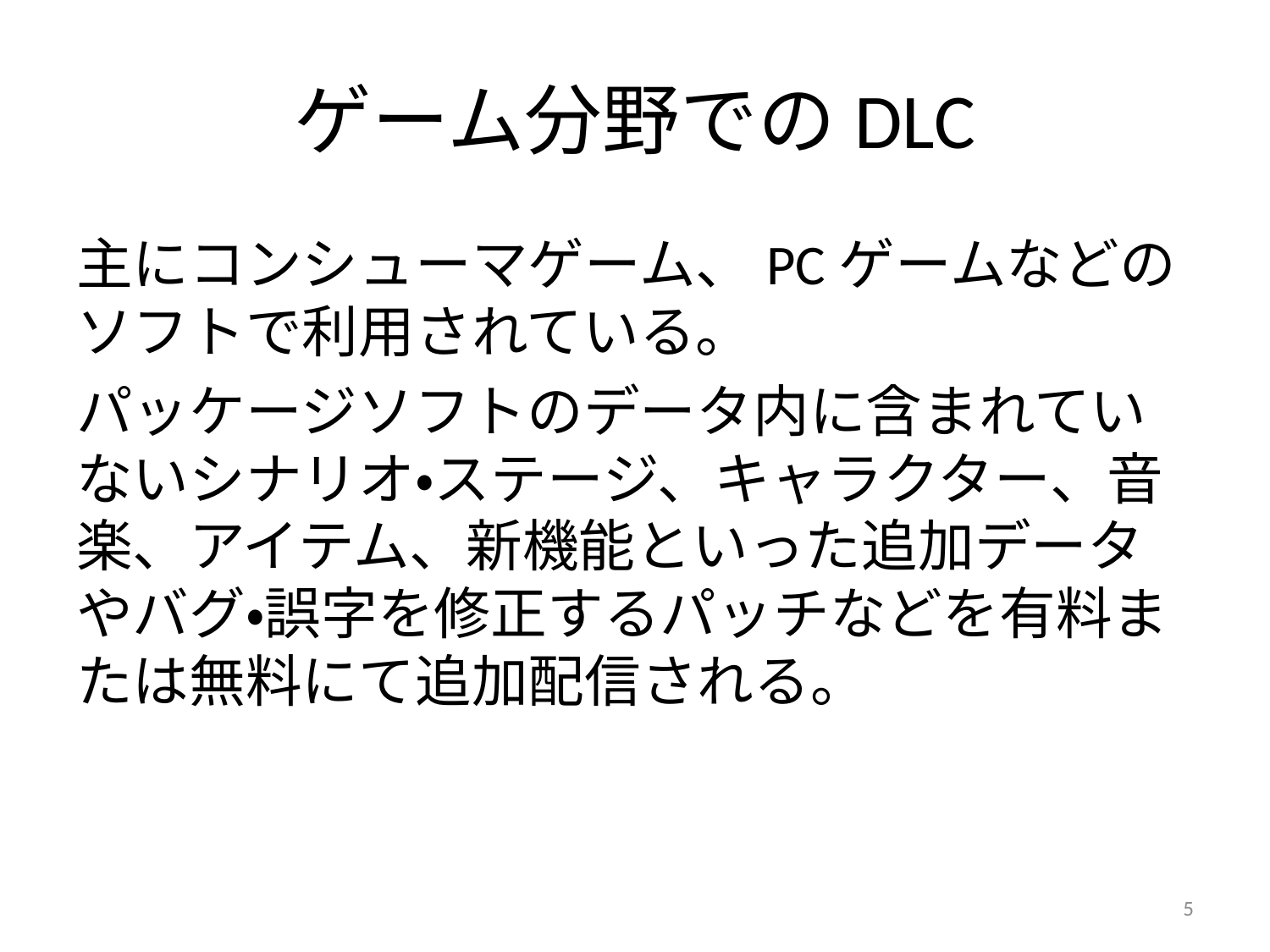

# ゲーム分野でのDLC
主にコンシューマゲーム、PCゲームなどのソフトで利用されている。
パッケージソフトのデータ内に含まれていないシナリオ・ステージ、キャラクター、音楽、アイテム、新機能といった追加データやバグ・誤字を修正するパッチなどを有料または無料にて追加配信される。
5